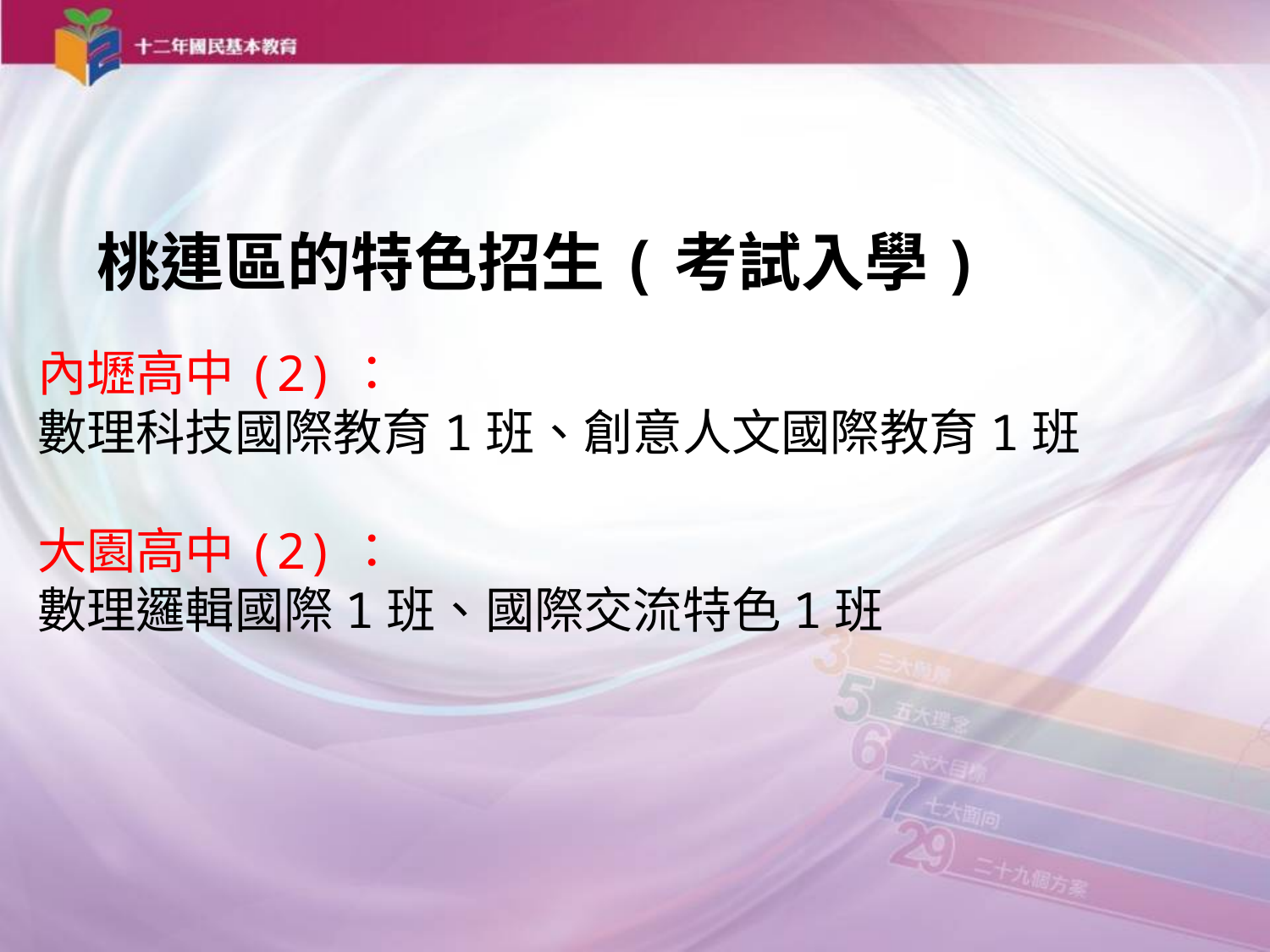

桃連區的特色招生(考試入學)
內壢高中(2)：
數理科技國際教育1班、創意人文國際教育1班

大園高中(2)：
數理邏輯國際1班、國際交流特色1班